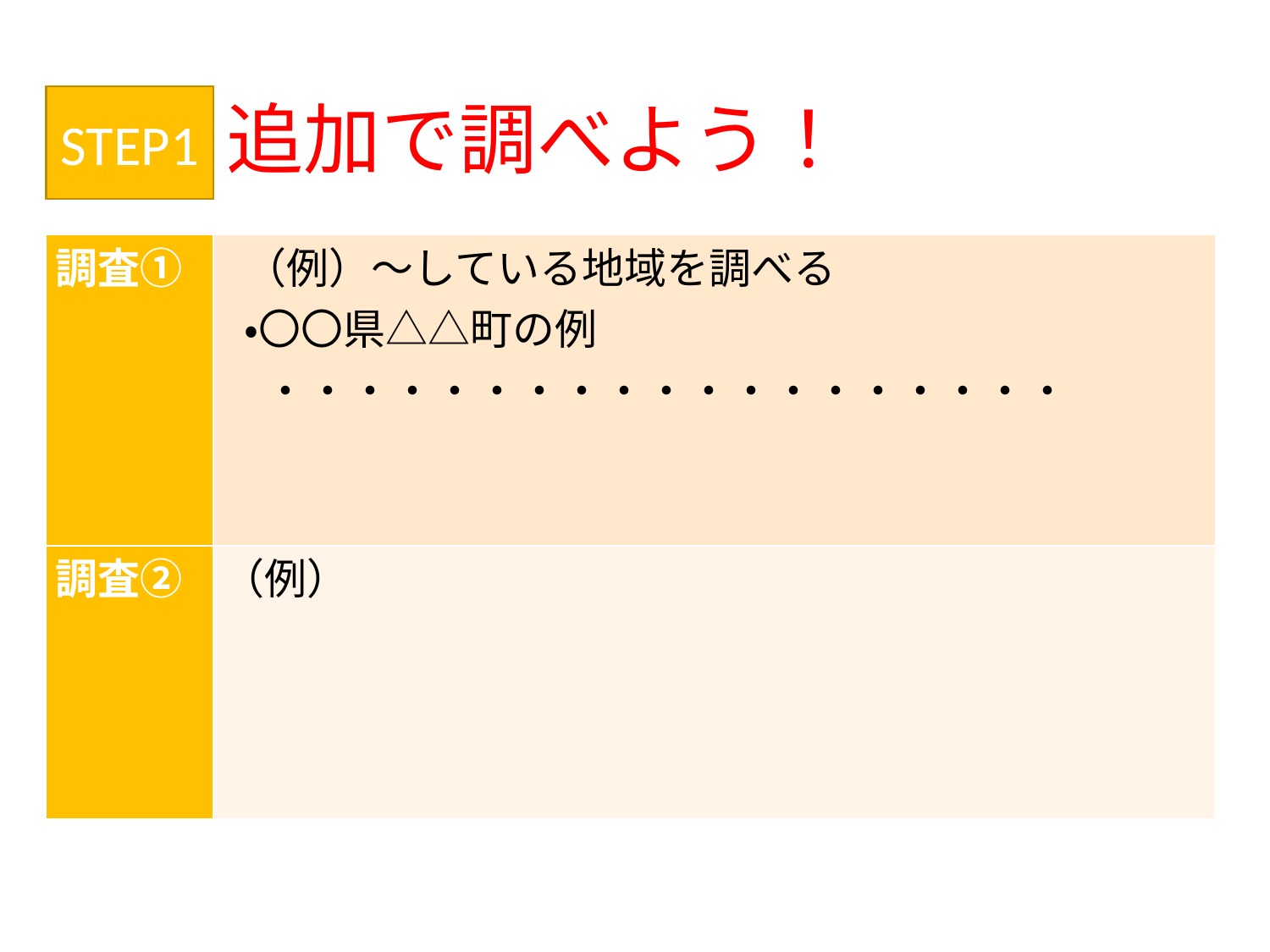

# 追加で調べよう！
STEP1
| 調査① | （例）～している地域を調べる  ・〇〇県△△町の例 　・・・・・・・・・・・・・・・・・・・ |
| --- | --- |
| 調査② | （例） |